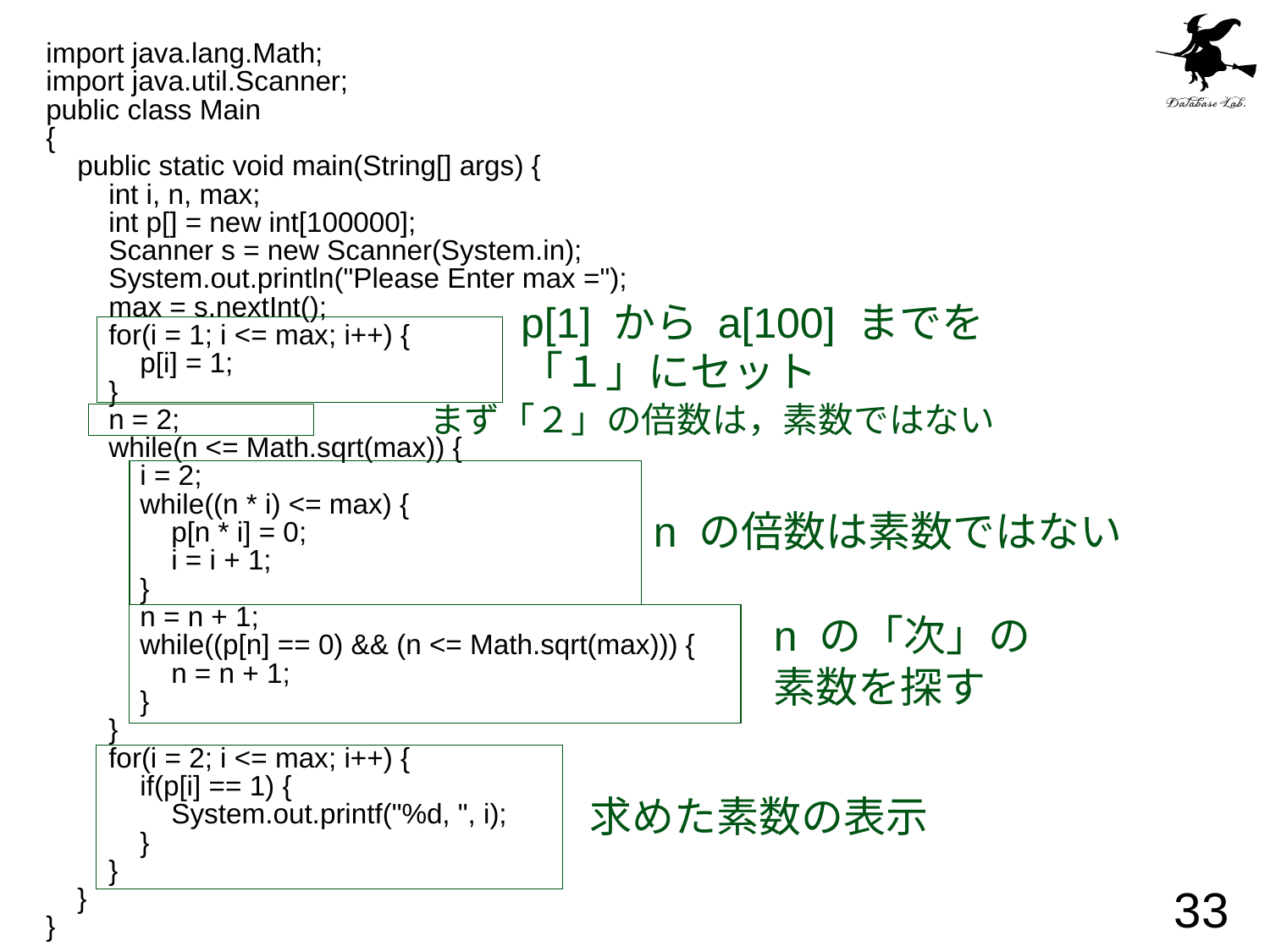

import java.lang.Math;
import java.util.Scanner;
public class Main
{
    public static void main(String[] args) {
        int i, n, max;
        int p[] = new int[100000];
        Scanner s = new Scanner(System.in);
        System.out.println("Please Enter max =");
        max = s.nextInt();
        for(i = 1; i <= max; i++) {
            p[i] = 1;
        }
        n = 2;
        while(n <= Math.sqrt(max)) {
            i = 2;
            while((n * i) <= max) {
                p[n * i] = 0;
                i = i + 1;
            }
            n = n + 1;
            while((p[n] == 0) && (n <= Math.sqrt(max))) {
                n = n + 1;
            }
        }
        for(i = 2; i <= max; i++) {
            if(p[i] == 1) {
                System.out.printf("%d, ", i);
            }
        }
    }
}

p[1] から a[100] までを
「１」にセット

まず「２」の倍数は，素数ではない

n の倍数は素数ではない

n の「次」の
素数を探す

求めた素数の表示
33